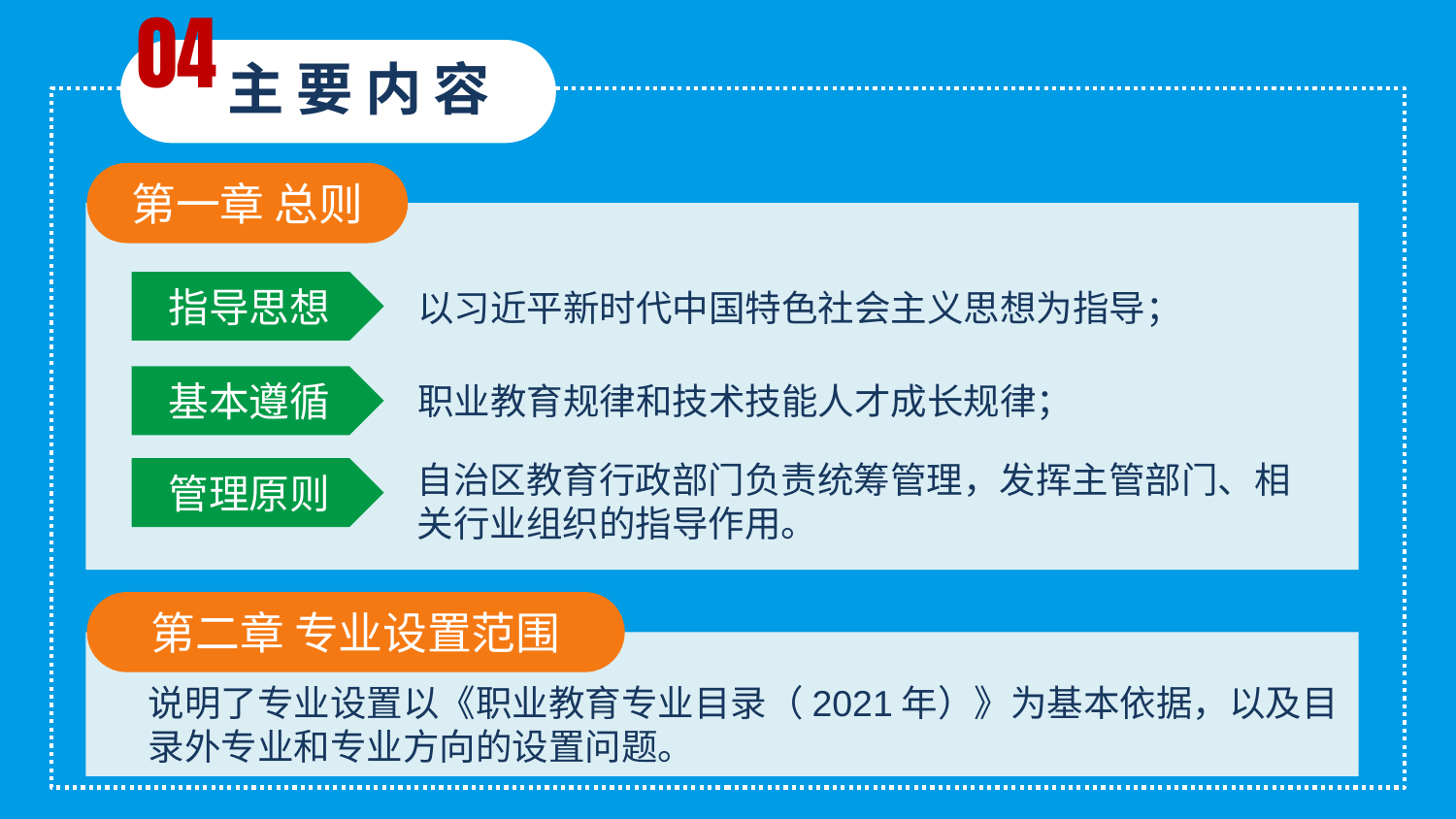

04

主要内容

第一章 总则

指导思想
以习近平新时代中国特色社会主义思想为指导；
基本遵循
职业教育规律和技术技能人才成长规律；
自治区教育行政部门负责统筹管理，发挥主管部门、相关行业组织的指导作用。
管理原则
第二章 专业设置范围

说明了专业设置以《职业教育专业目录（2021年）》为基本依据，以及目录外专业和专业方向的设置问题。